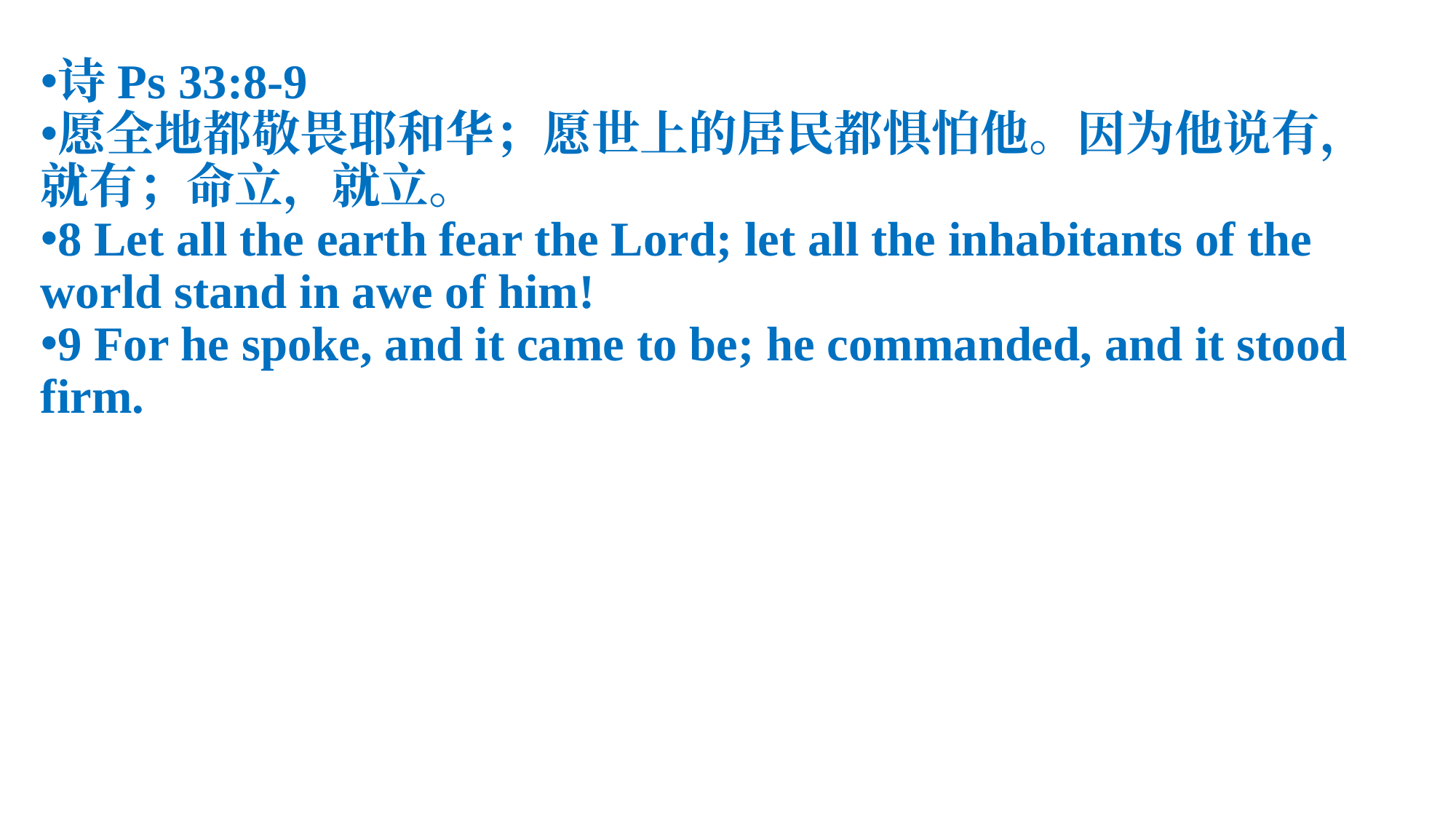

诗Ps 33:8-9
愿全地都敬畏耶和华；愿世上的居民都惧怕他。因为他说有，就有；命立，就立。
8 Let all the earth fear the Lord; let all the inhabitants of the world stand in awe of him!
9 For he spoke, and it came to be; he commanded, and it stood firm.